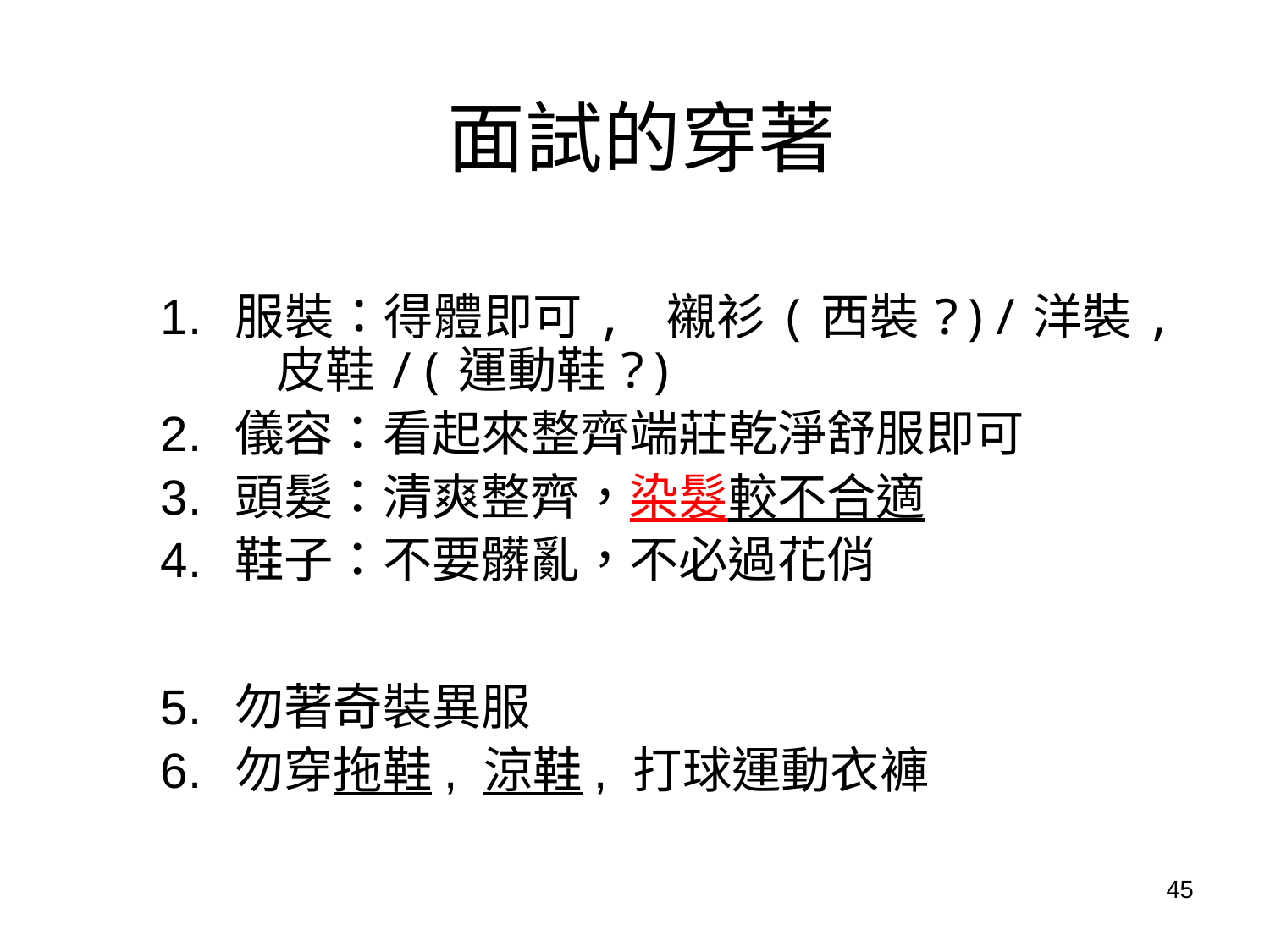

# 面試的穿著
服裝：得體即可, 襯衫(西裝?)/洋裝, 皮鞋/(運動鞋?)
儀容：看起來整齊端莊乾淨舒服即可
頭髮：清爽整齊，染髮較不合適
鞋子：不要髒亂，不必過花俏

勿著奇裝異服
勿穿拖鞋, 涼鞋, 打球運動衣褲

45